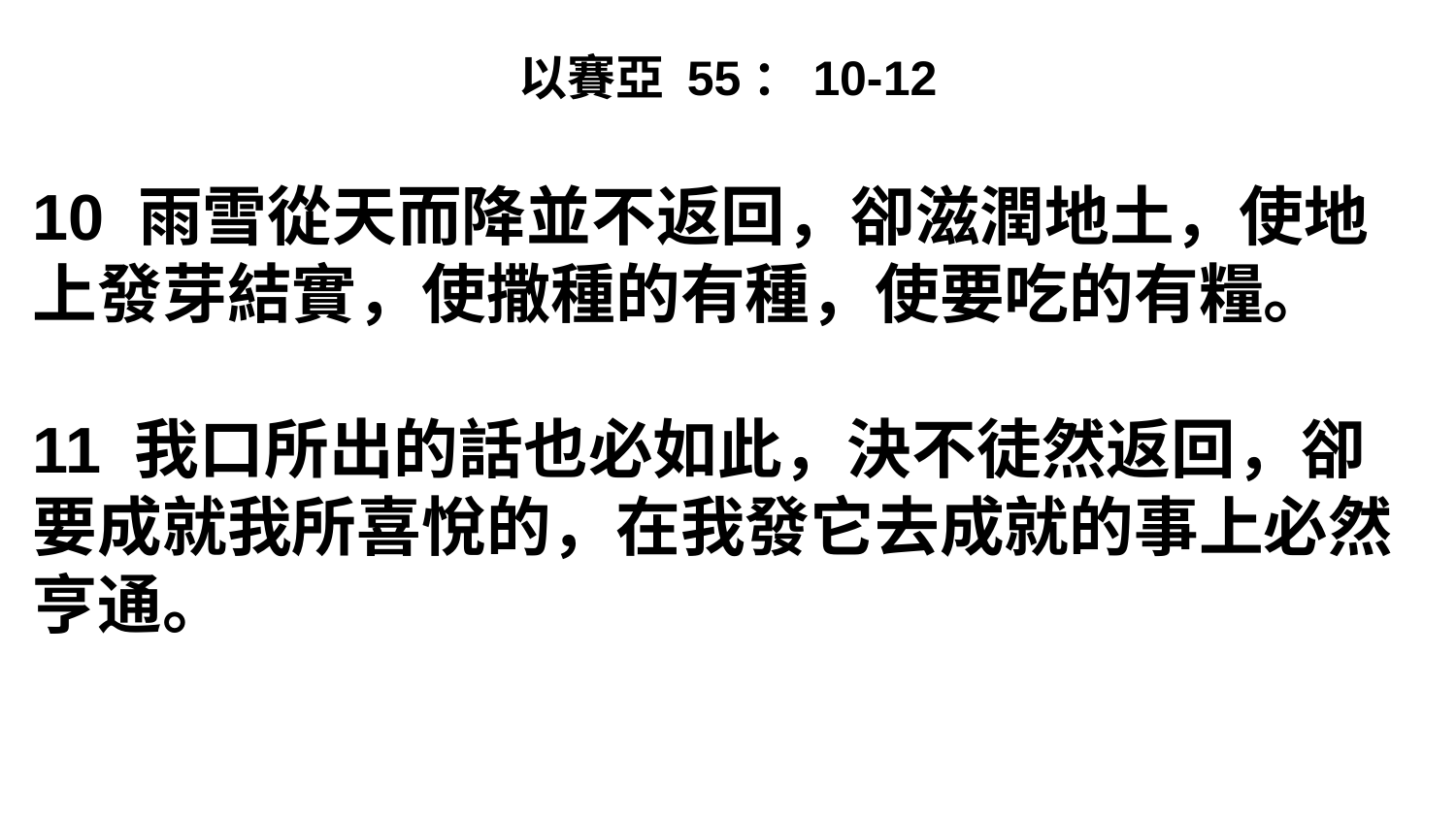

# 以賽亞 55：10-12
10 雨雪從天而降並不返回，卻滋潤地土，使地上發芽結實，使撒種的有種，使要吃的有糧。

11 我口所出的話也必如此，決不徒然返回，卻要成就我所喜悅的，在我發它去成就的事上必然亨通。